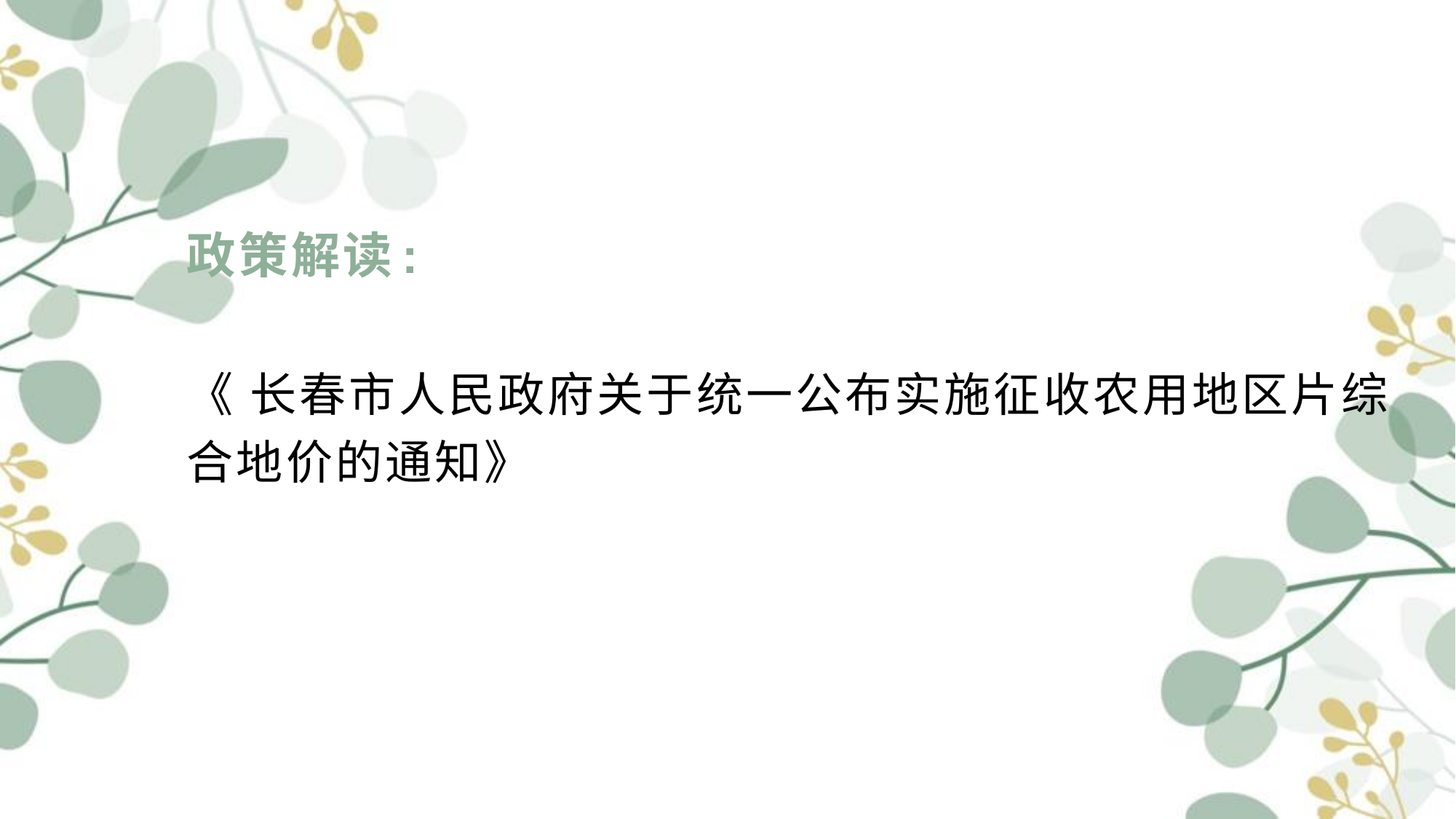

政策解读:

《 长春市人民政府关于统一公布实施征收农用地区片综合地价的通知》